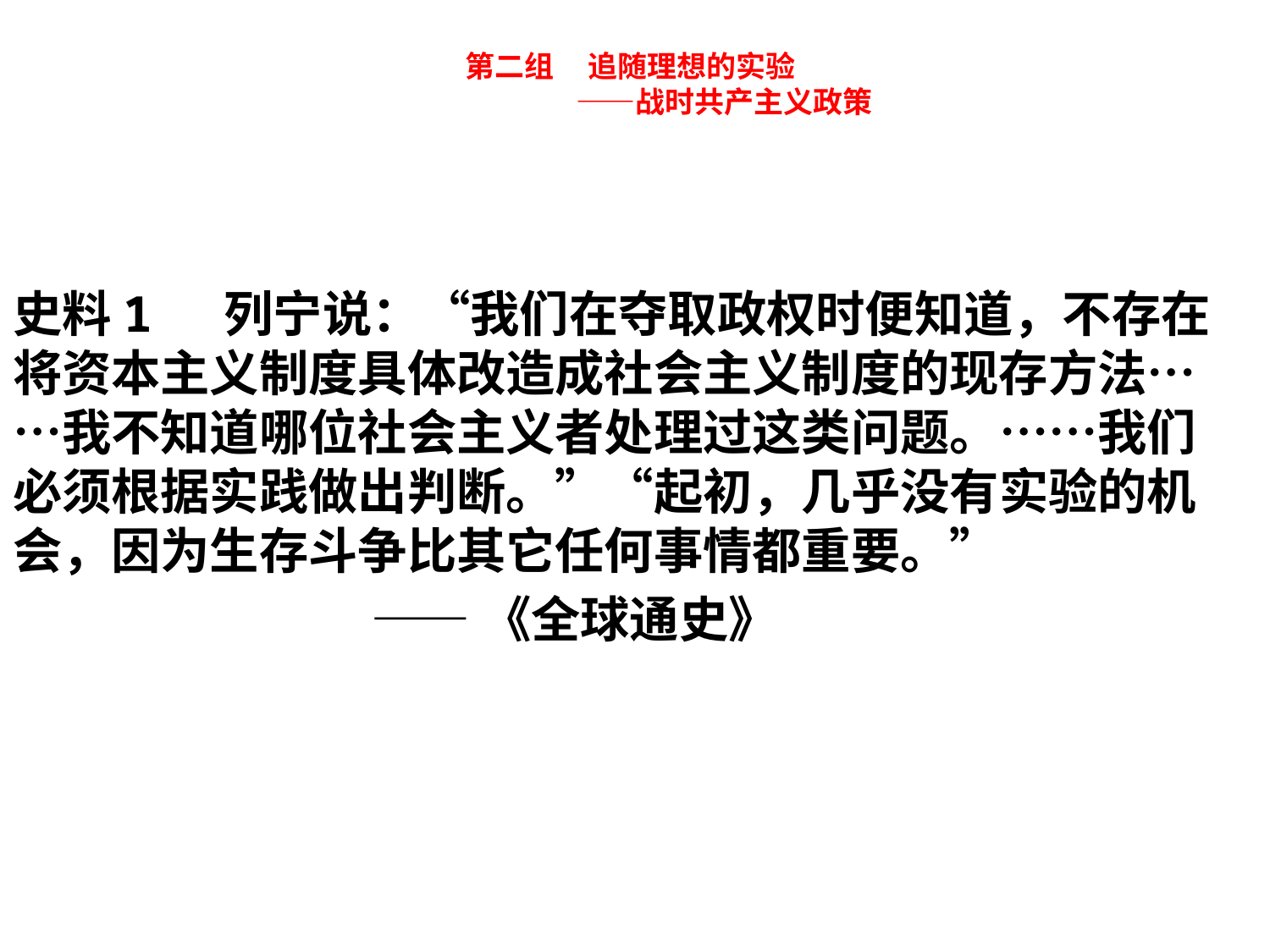

# 第二组     追随理想的实验 ——战时共产主义政策
史料1  列宁说：“我们在夺取政权时便知道，不存在将资本主义制度具体改造成社会主义制度的现存方法……我不知道哪位社会主义者处理过这类问题。……我们必须根据实践做出判断。”“起初，几乎没有实验的机会，因为生存斗争比其它任何事情都重要。”
                                ——《全球通史》